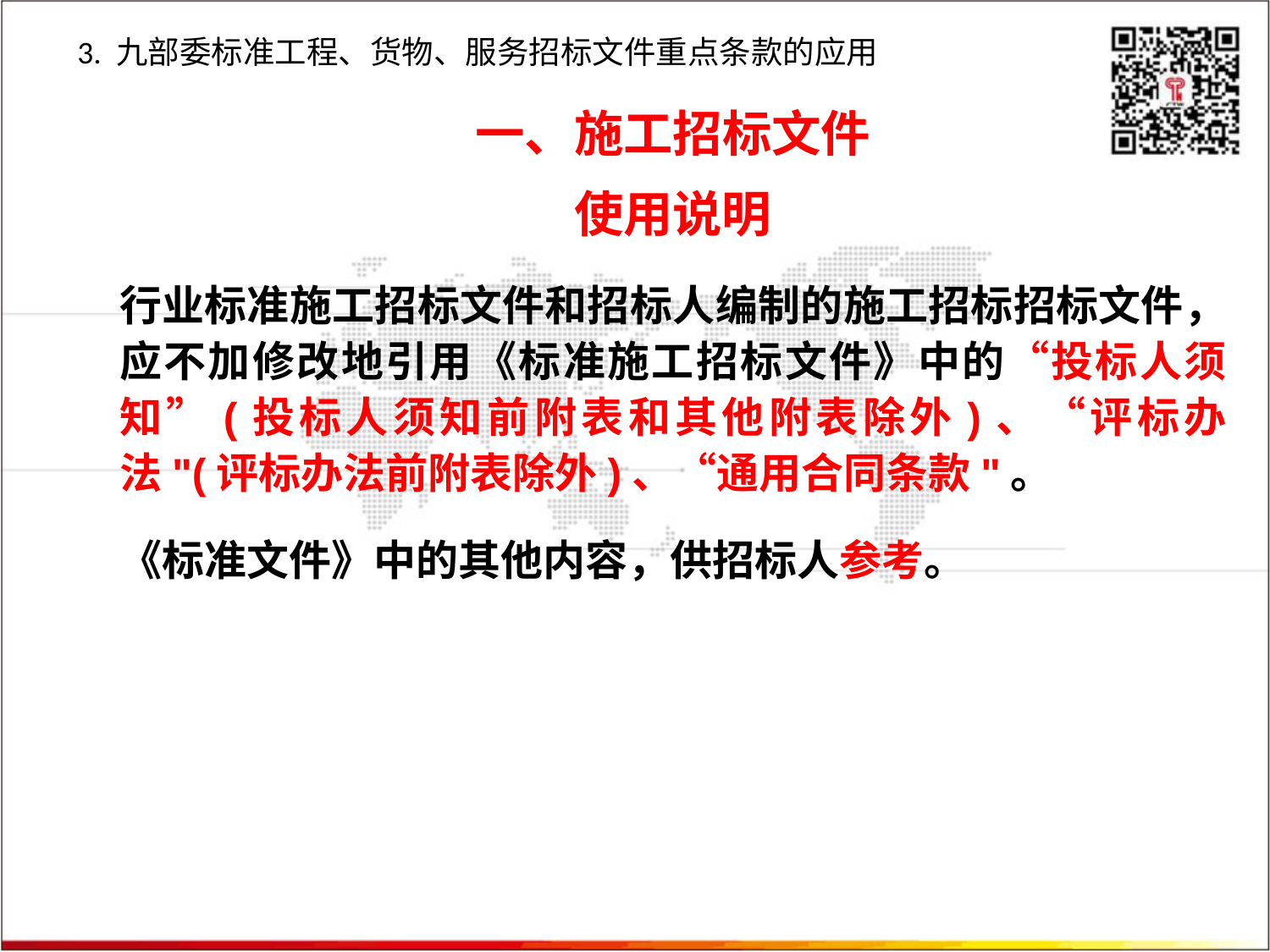

3. 九部委标准工程、货物、服务招标文件重点条款的应用
一、施工招标文件
使用说明
行业标准施工招标文件和招标人编制的施工招标招标文件，应不加修改地引用《标准施工招标文件》中的“投标人须知”(投标人须知前附表和其他附表除外)、“评标办法"(评标办法前附表除外)、“通用合同条款"。
《标准文件》中的其他内容，供招标人参考。